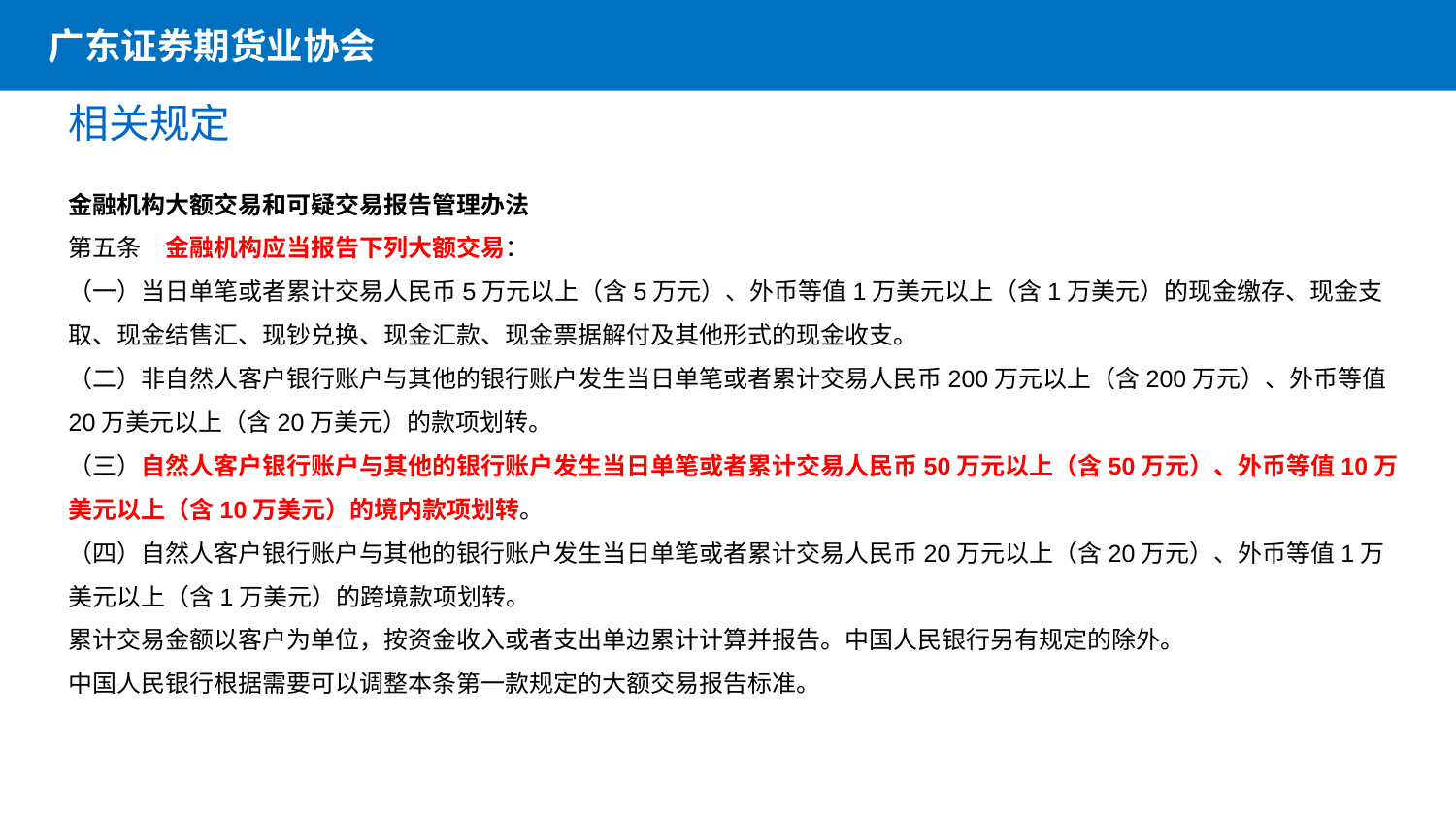

广东证券期货业协会
相关规定

金融机构大额交易和可疑交易报告管理办法
第五条　金融机构应当报告下列大额交易：
（一）当日单笔或者累计交易人民币5万元以上（含5万元）、外币等值1万美元以上（含1万美元）的现金缴存、现金支取、现金结售汇、现钞兑换、现金汇款、现金票据解付及其他形式的现金收支。
（二）非自然人客户银行账户与其他的银行账户发生当日单笔或者累计交易人民币200万元以上（含200万元）、外币等值20万美元以上（含20万美元）的款项划转。
（三）自然人客户银行账户与其他的银行账户发生当日单笔或者累计交易人民币50万元以上（含50万元）、外币等值10万美元以上（含10万美元）的境内款项划转。
（四）自然人客户银行账户与其他的银行账户发生当日单笔或者累计交易人民币20万元以上（含20万元）、外币等值1万美元以上（含1万美元）的跨境款项划转。
累计交易金额以客户为单位，按资金收入或者支出单边累计计算并报告。中国人民银行另有规定的除外。
中国人民银行根据需要可以调整本条第一款规定的大额交易报告标准。